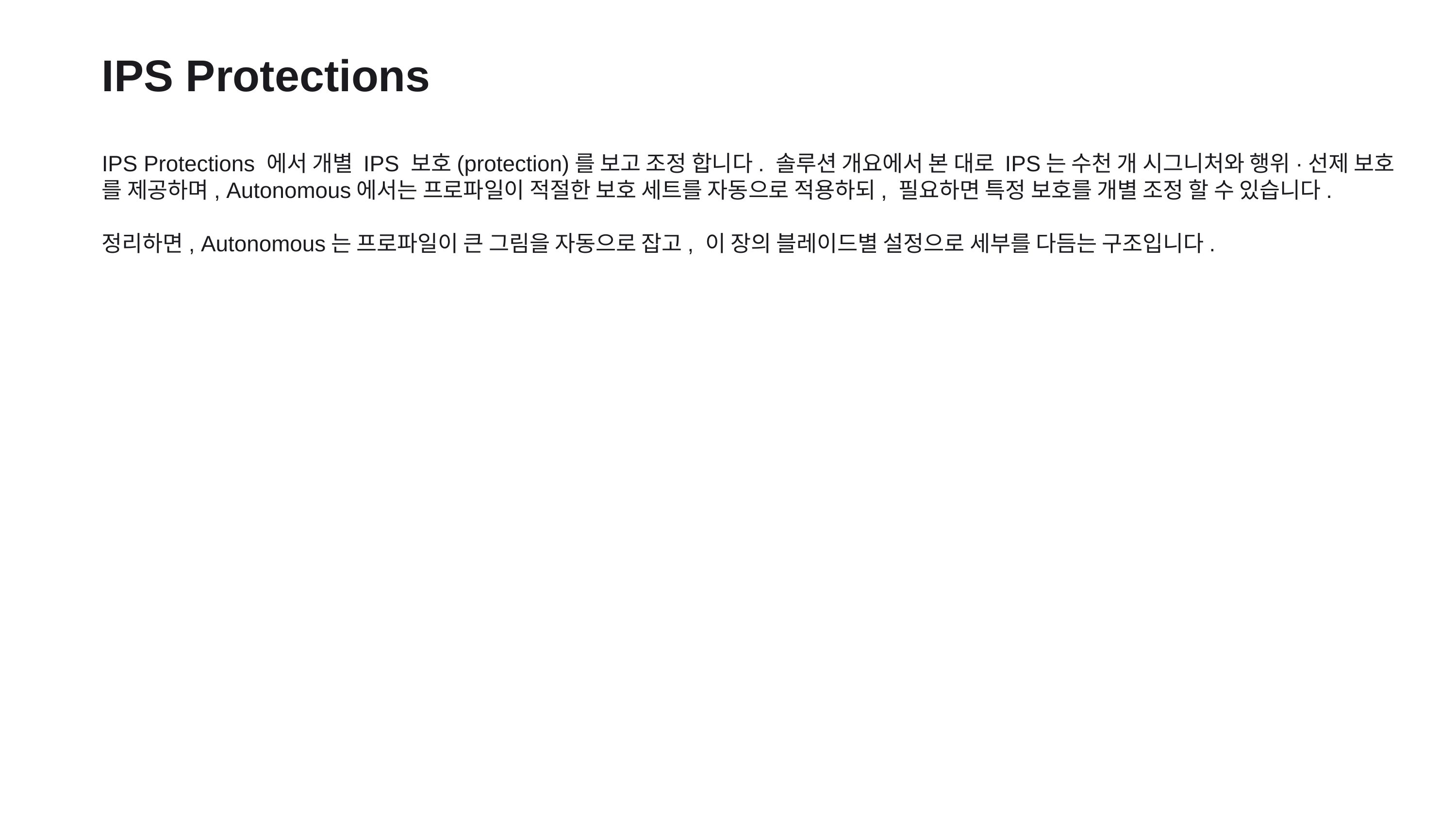

IPS Protections
IPS Protections 에서 개별 IPS 보호(protection)를 보고 조정 합니다. 솔루션 개요에서 본 대로 IPS는 수천 개 시그니처와 행위·선제 보호 를 제공하며, Autonomous에서는 프로파일이 적절한 보호 세트를 자동으로 적용하되, 필요하면 특정 보호를 개별 조정 할 수 있습니다.

정리하면, Autonomous는 프로파일이 큰 그림을 자동으로 잡고, 이 장의 블레이드별 설정으로 세부를 다듬는 구조입니다.